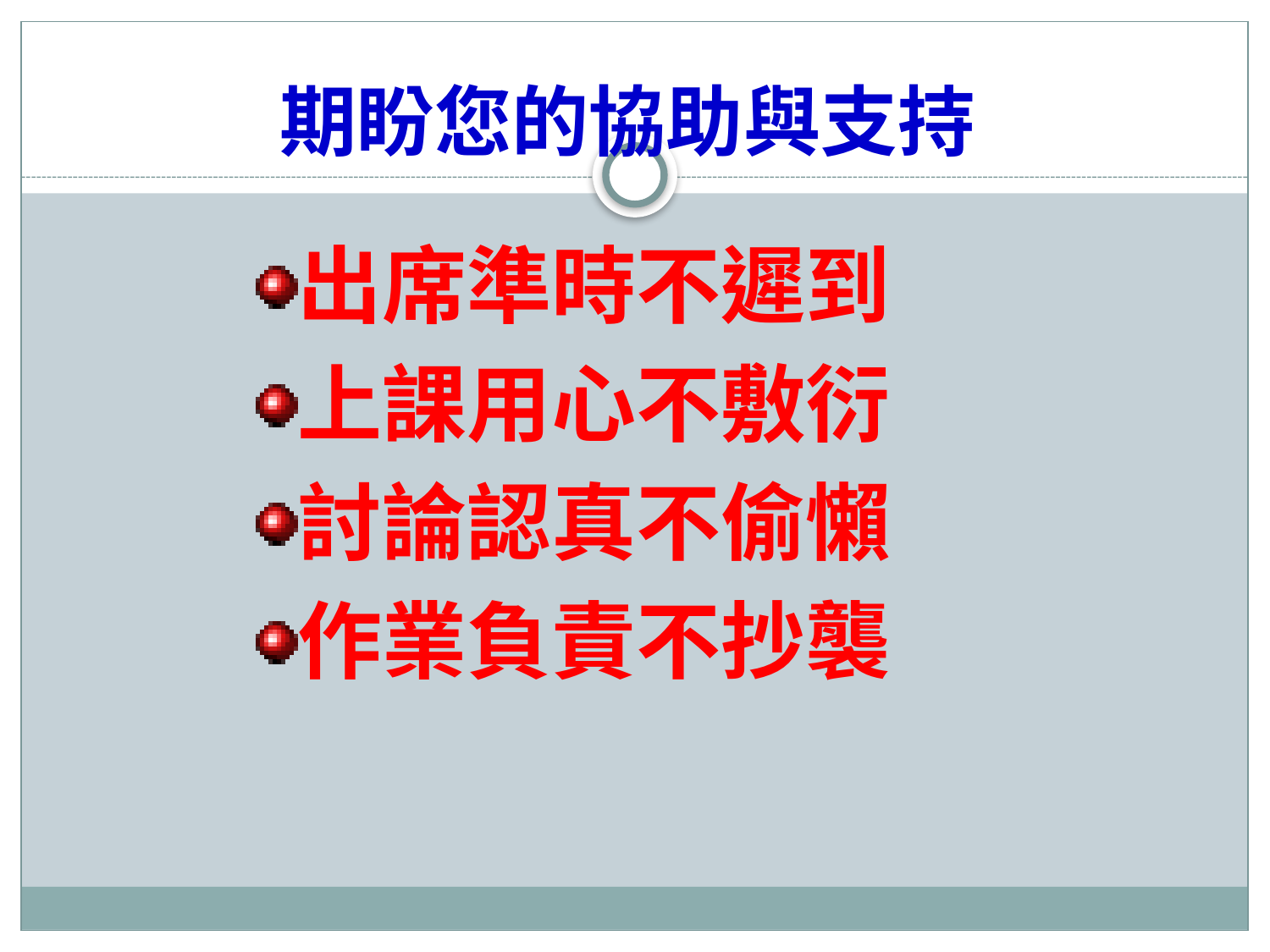

# 期盼您的協助與支持
出席準時不遲到
上課用心不敷衍
討論認真不偷懶
作業負責不抄襲